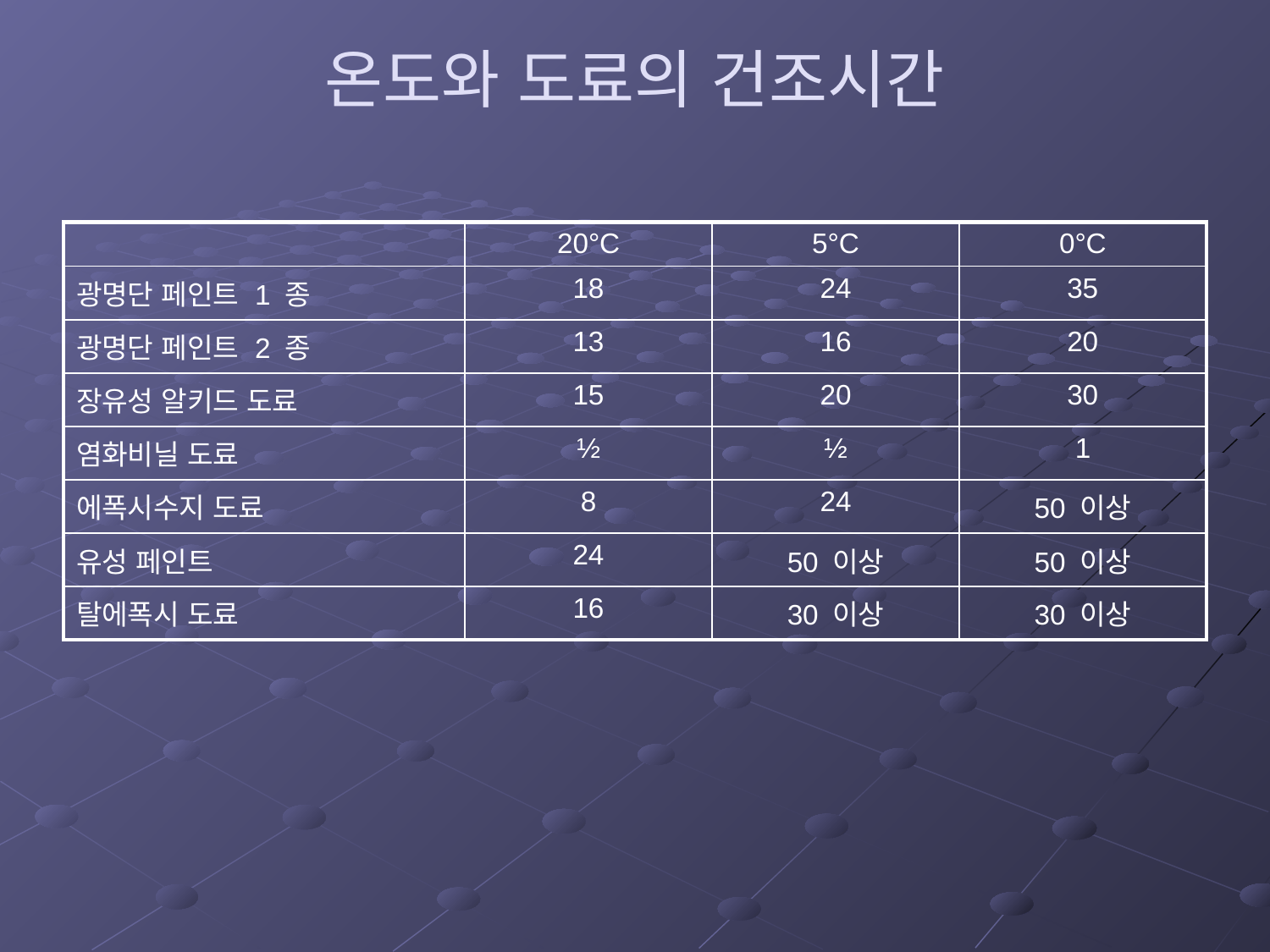

# 온도와 도료의 건조시간
|  | 20°C | 5°C | 0°C |
| --- | --- | --- | --- |
| 광명단 페인트 1 종 | 18 | 24 | 35 |
| 광명단 페인트 2 종 | 13 | 16 | 20 |
| 장유성 알키드 도료 | 15 | 20 | 30 |
| 염화비닐 도료 | ½ | ½ | 1 |
| 에폭시수지 도료 | 8 | 24 | 50 이상 |
| 유성 페인트 | 24 | 50 이상 | 50 이상 |
| 탈에폭시 도료 | 16 | 30 이상 | 30 이상 |